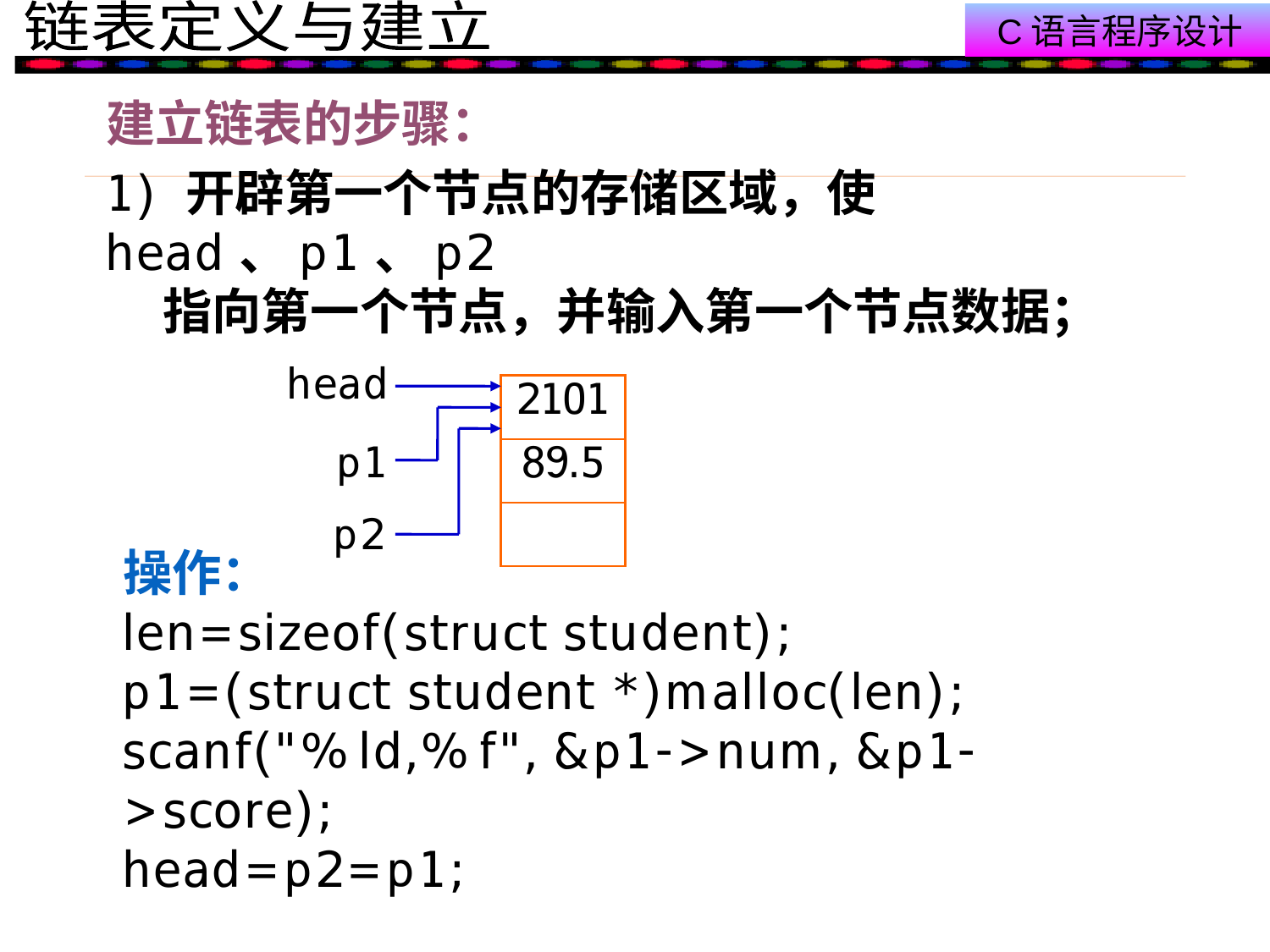

建立链表的步骤：
1) 开辟第一个节点的存储区域，使head、p1、p2
    指向第一个节点，并输入第一个节点数据；

head
| 2101 |
| --- |
| 89.5 |
|  |

p1

p2

操作：
len=sizeof(struct student);
p1=(struct student *)malloc(len);
scanf("%ld,%f", &p1->num, &p1->score);
head=p2=p1;